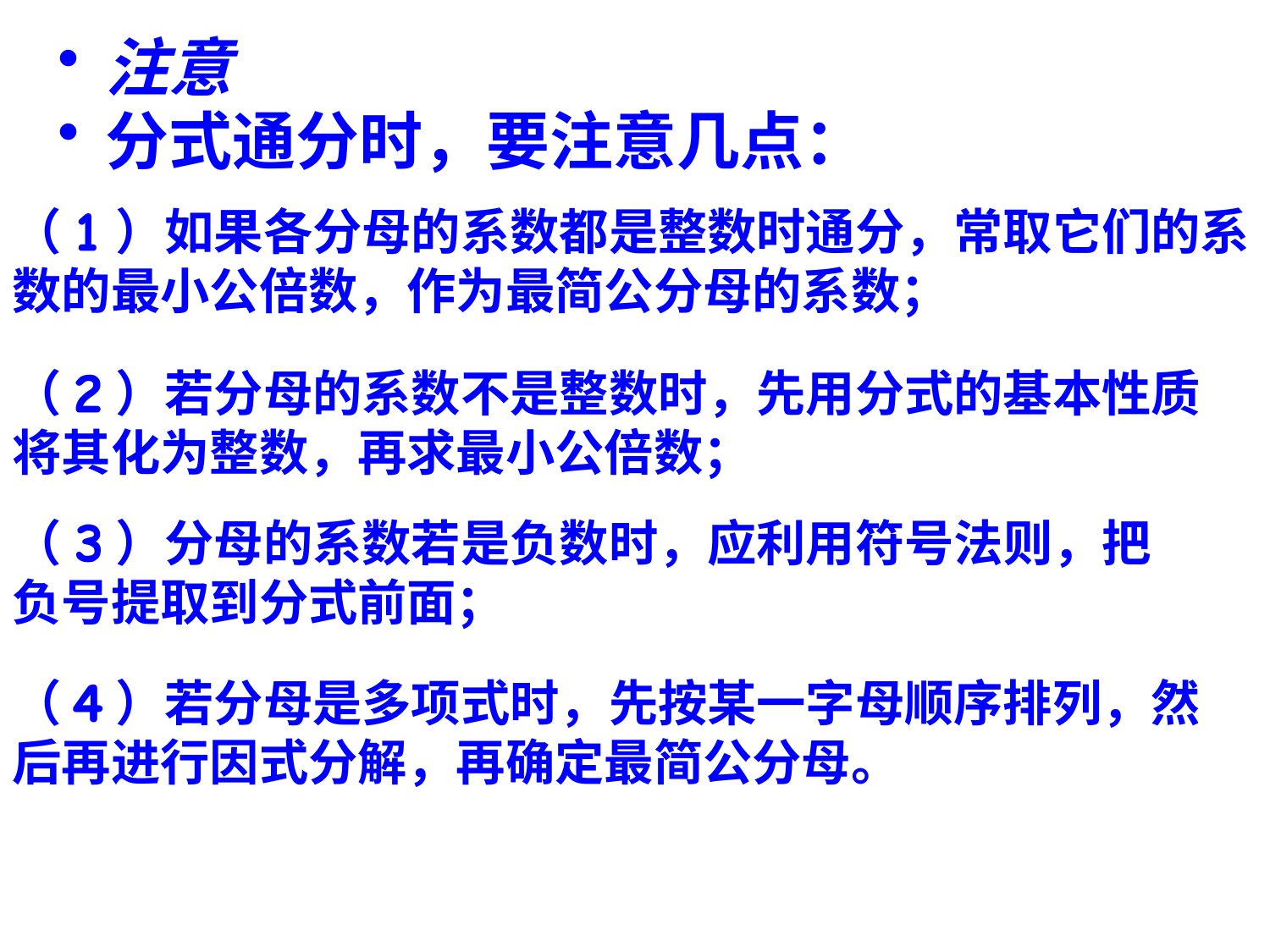

注意
分式通分时，要注意几点：

（1）如果各分母的系数都是整数时通分，常取它们的系数的最小公倍数，作为最简公分母的系数；

（2）若分母的系数不是整数时，先用分式的基本性质将其化为整数，再求最小公倍数；
（3）分母的系数若是负数时，应利用符号法则，把负号提取到分式前面；
（4）若分母是多项式时，先按某一字母顺序排列，然后再进行因式分解，再确定最简公分母。